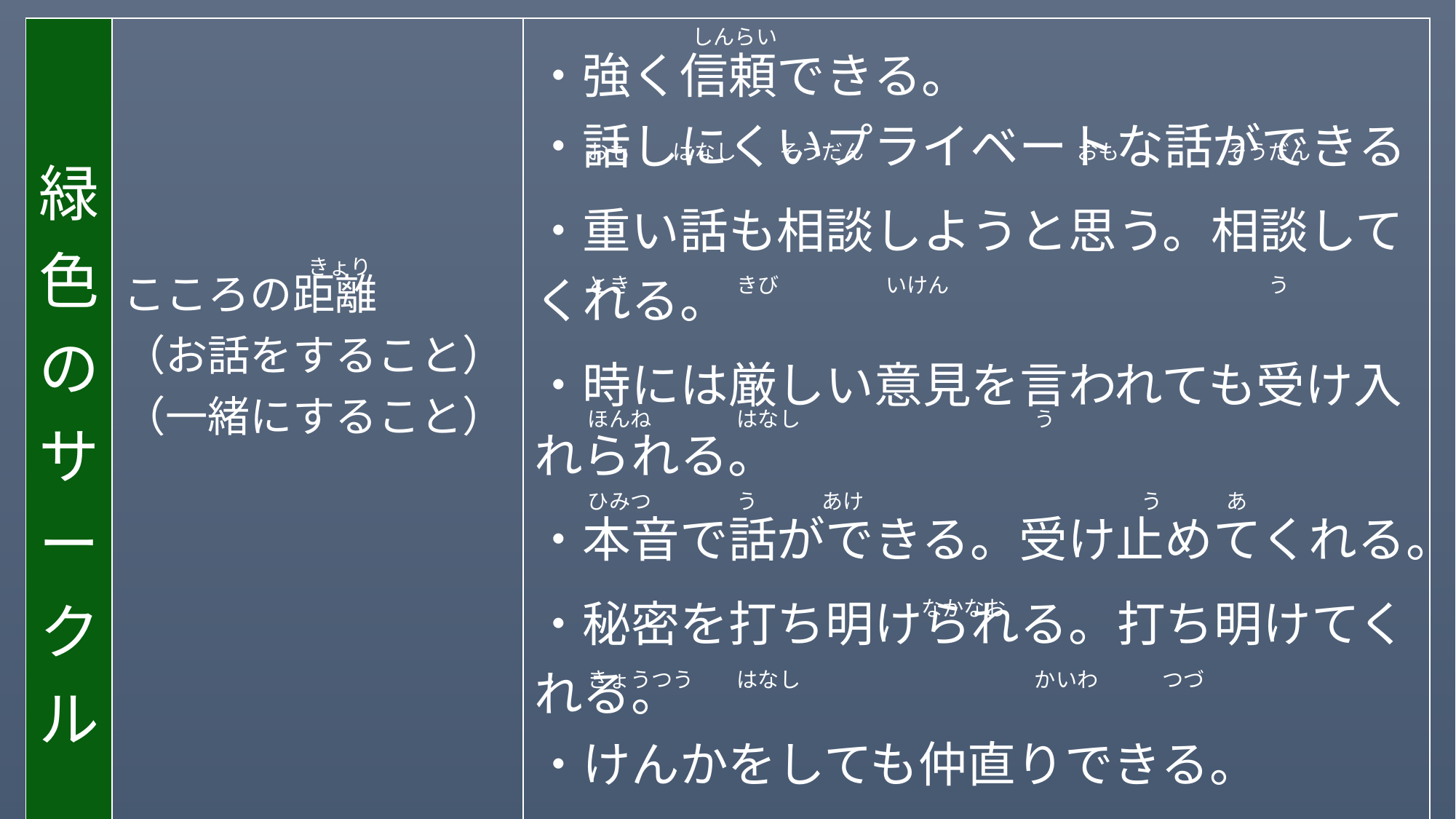

| 緑色のサークル | こころの距離 （お話をすること） （一緒にすること） | ・強く信頼できる。 ・話しにくいプライベートな話ができる ・重い話も相談しようと思う。相談してくれる。 ・時には厳しい意見を言われても受け入れられる。 ・本音で話ができる。受け止めてくれる。 ・秘密を打ち明けられる。打ち明けてくれる。 ・けんかをしても仲直りできる。 ・共通の話がなくても会話が続く。 |
| --- | --- | --- |
しんらい
おも　　はなし　　そうだん　　　　　　　　　　おも　　　　　そうだん
きょり
とき　　　　　きび　　　　　いけん　　　　　　　　　　　　　　　う
ほんね　　　　はなし　　　　　　　　　　　う
ひみつ　　　　う　　　あけ　　　　　　　　　　　　　う　　　あ
なかなお
きょうつう　　はなし　　　　　　　　　　　かいわ　　　つづ